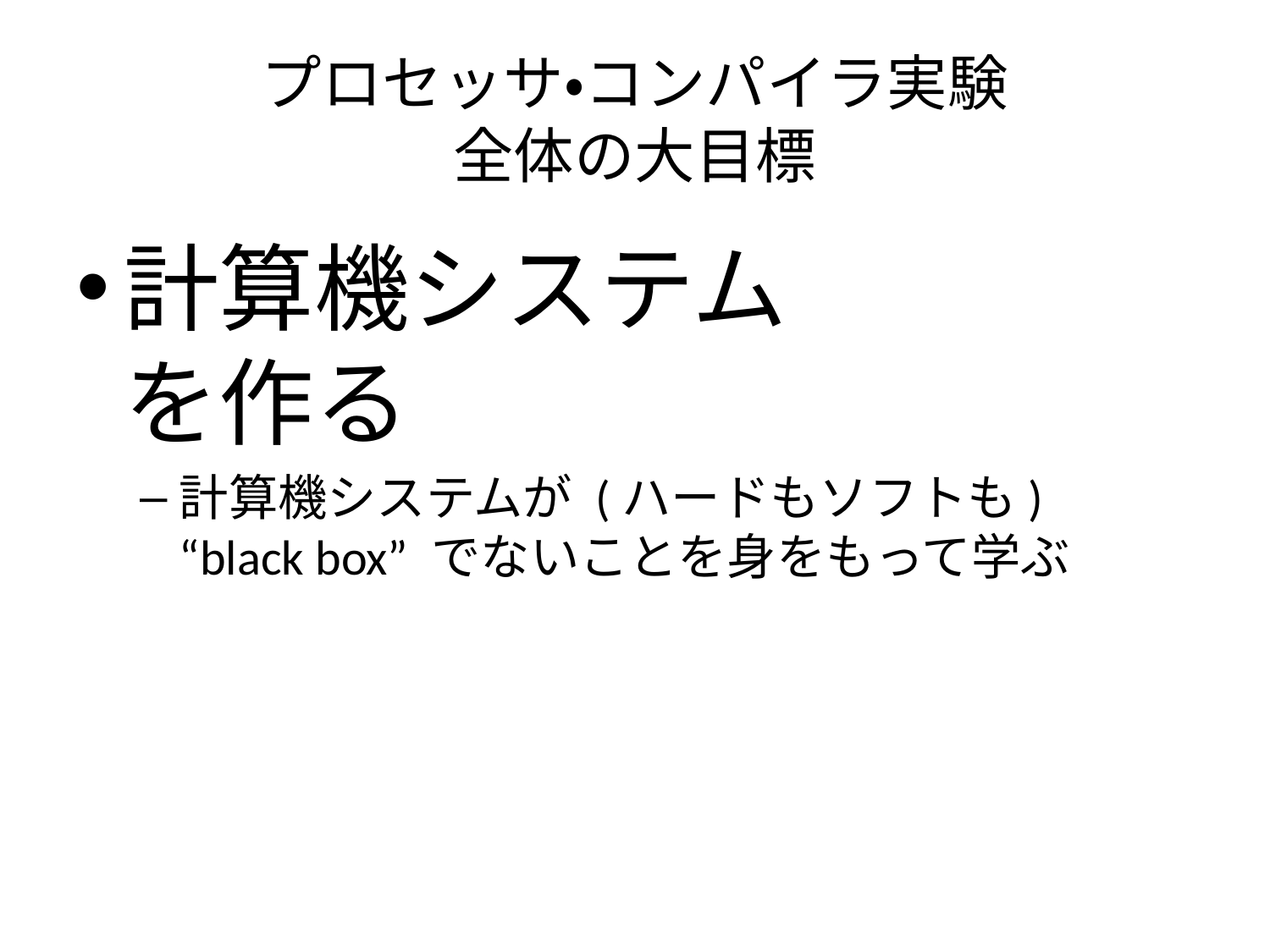

# プロセッサ・コンパイラ実験 全体の大目標
計算機システム
を作る
計算機システムが (ハードもソフトも)
“black box” でないことを身をもって学ぶ